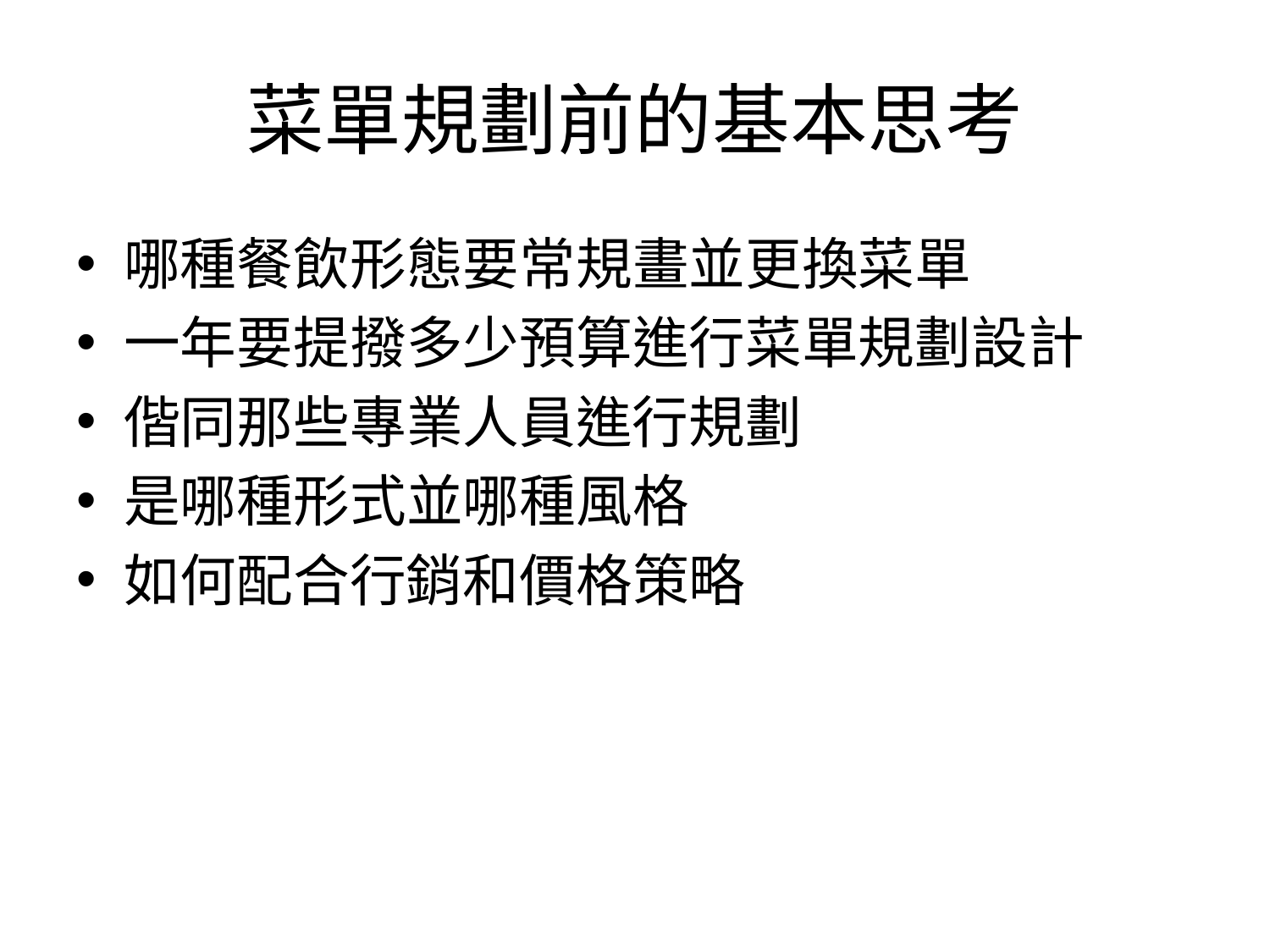

# 菜單規劃前的基本思考
哪種餐飲形態要常規畫並更換菜單
一年要提撥多少預算進行菜單規劃設計
偕同那些專業人員進行規劃
是哪種形式並哪種風格
如何配合行銷和價格策略